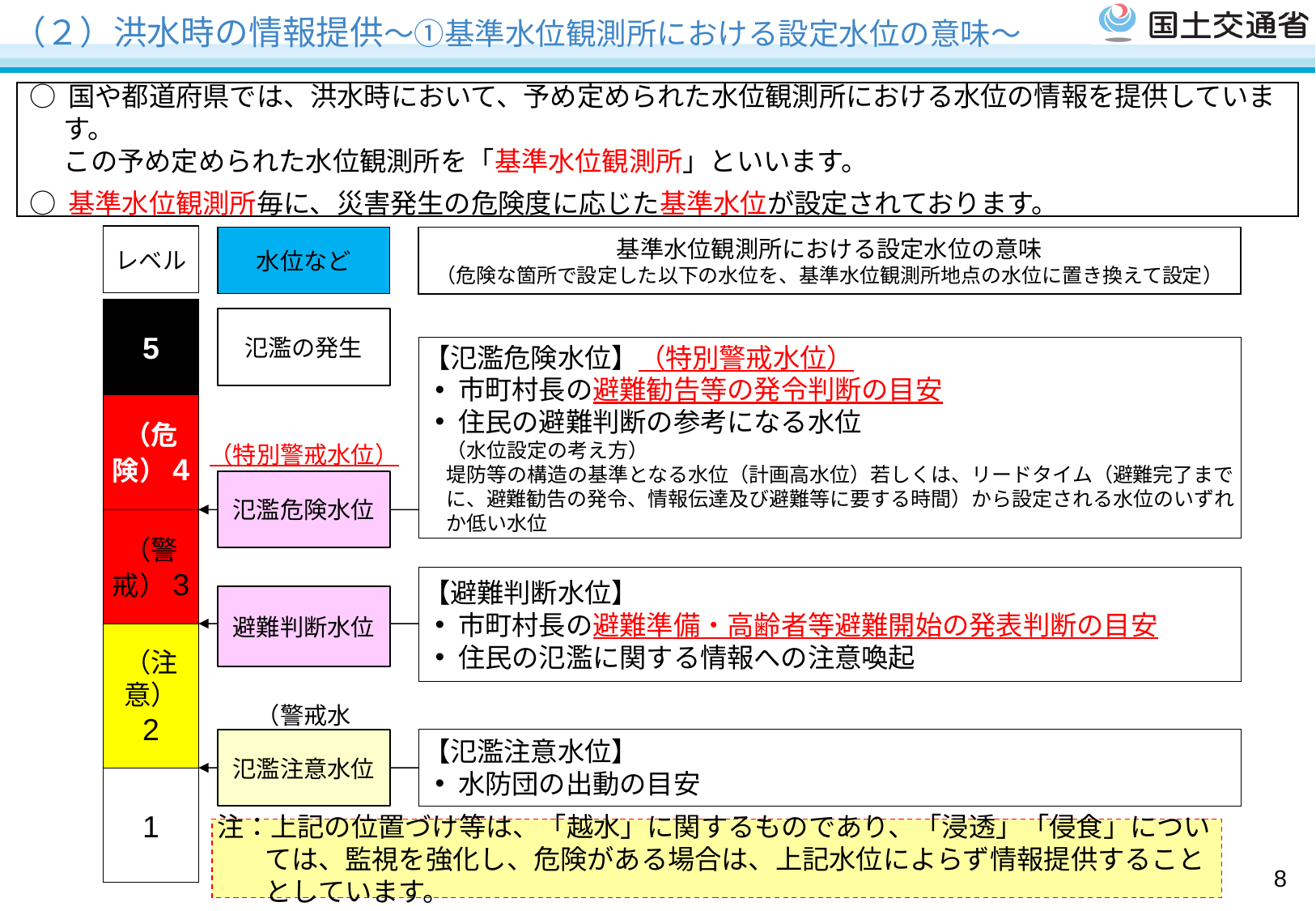

# （２）洪水時の情報提供～①基準水位観測所における設定水位の意味～
○ 国や都道府県では、洪水時において、予め定められた水位観測所における水位の情報を提供しています。
この予め定められた水位観測所を「基準水位観測所」といいます。
○ 基準水位観測所毎に、災害発生の危険度に応じた基準水位が設定されております。

レベル
水位など
5
氾濫の発生
（危険）4
氾濫危険水位
（警戒）3
避難判断水位
（注意）
2
氾濫注意水位
1
基準水位観測所における設定水位の意味
（危険な箇所で設定した以下の水位を、基準水位観測所地点の水位に置き換えて設定）
【氾濫危険水位】（特別警戒水位）
市町村長の避難勧告等の発令判断の目安
住民の避難判断の参考になる水位
（水位設定の考え方）
堤防等の構造の基準となる水位（計画高水位）若しくは、リードタイム（避難完了までに、避難勧告の発令、情報伝達及び避難等に要する時間）から設定される水位のいずれか低い水位
（特別警戒水位）

【避難判断水位】
市町村長の避難準備・高齢者等避難開始の発表判断の目安
住民の氾濫に関する情報への注意喚起

（警戒水位）
【氾濫注意水位】
水防団の出動の目安

注：上記の位置づけ等は、「越水」に関するものであり、「浸透」「侵食」については、監視を強化し、危険がある場合は、上記水位によらず情報提供することとしています。
8